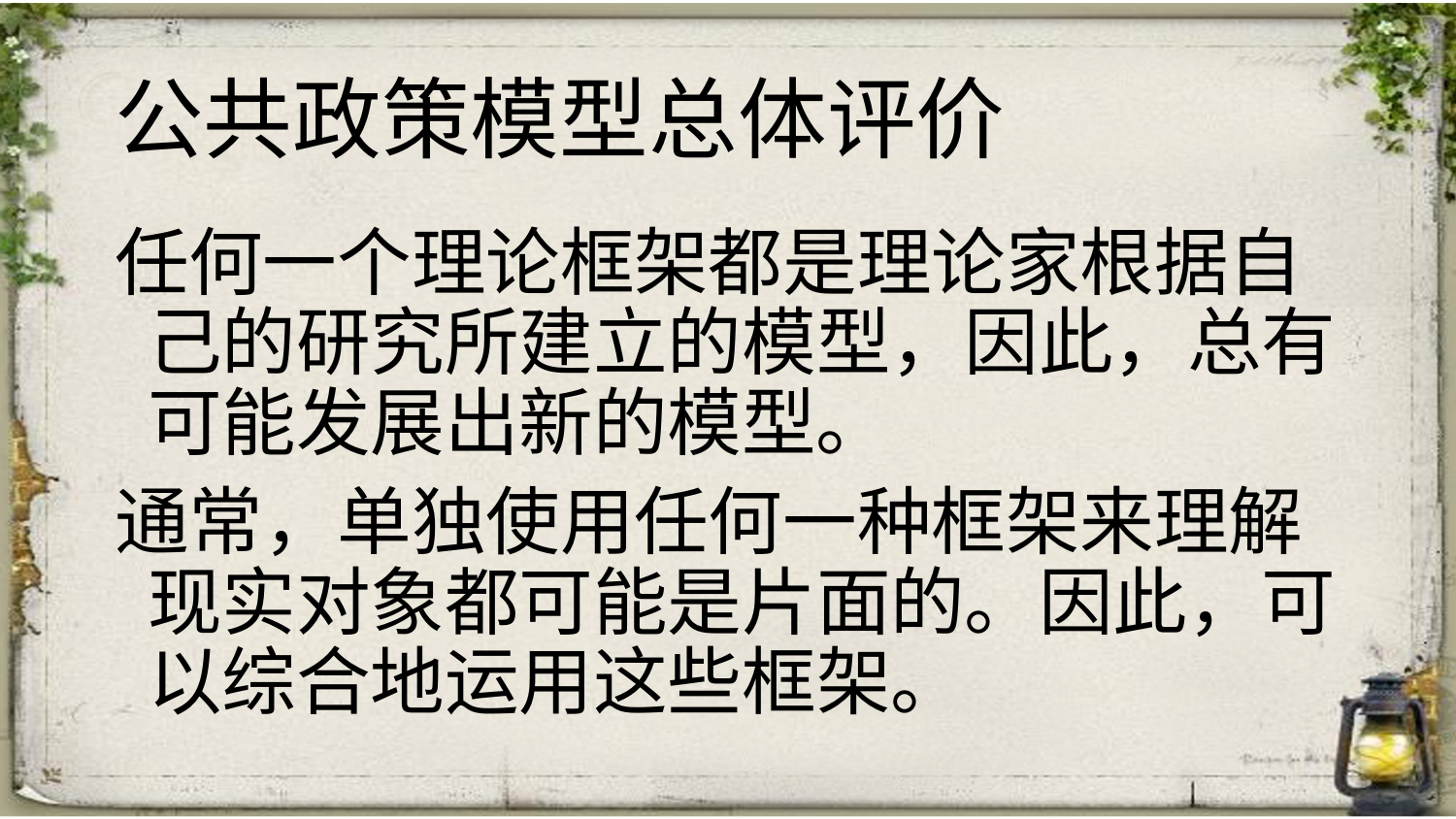

# 公共政策模型总体评价
任何一个理论框架都是理论家根据自己的研究所建立的模型，因此，总有可能发展出新的模型。
通常，单独使用任何一种框架来理解现实对象都可能是片面的。因此，可以综合地运用这些框架。